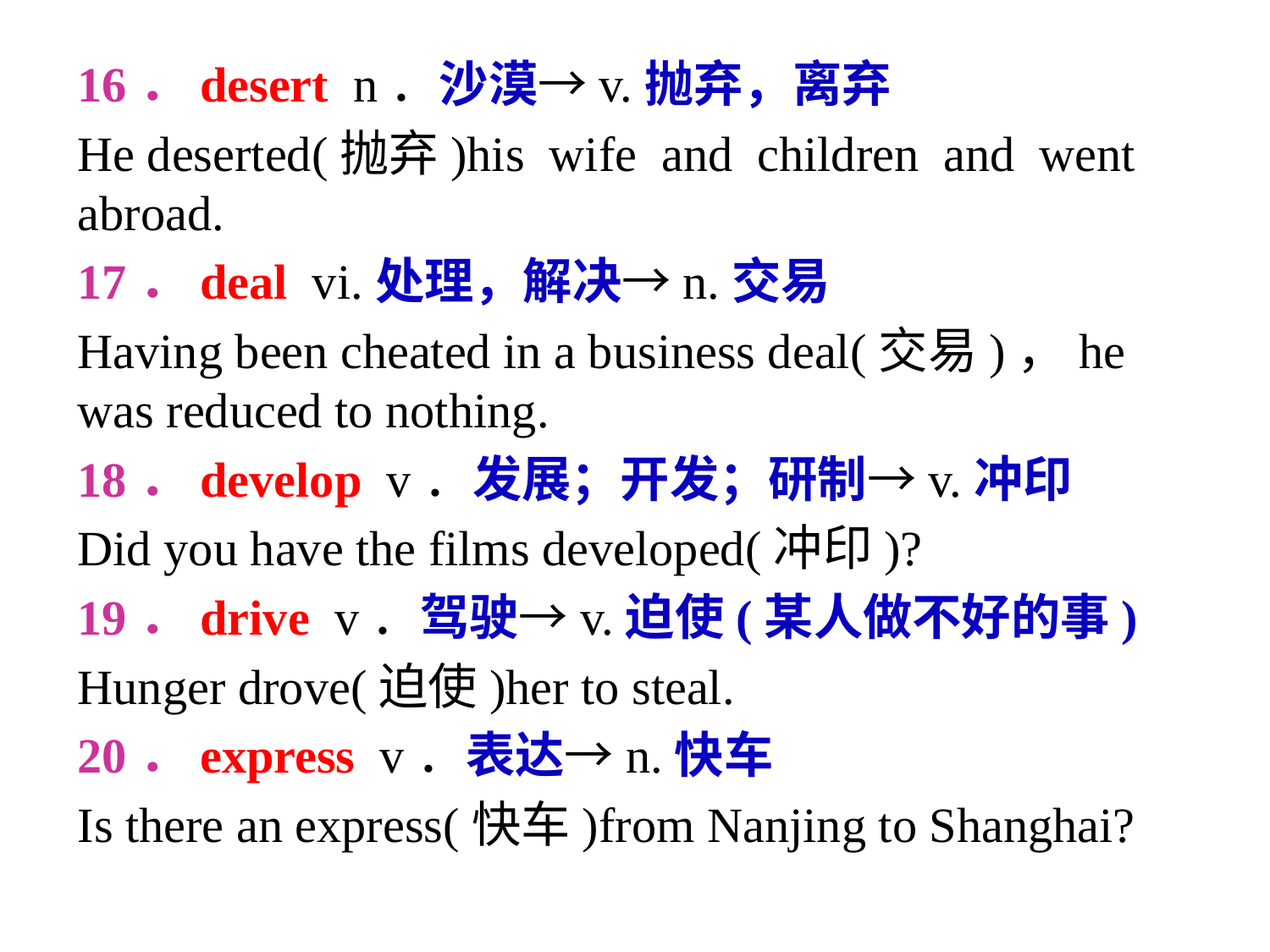

16．desert  n．沙漠→v.抛弃，离弃
He deserted(抛弃)his  wife  and  children  and  went abroad.
17．deal  vi.处理，解决→n.交易
Having been cheated in a business deal(交易)，he was reduced to nothing.
18．develop  v．发展；开发；研制→v.冲印
Did you have the films developed(冲印)?
19．drive  v．驾驶→v.迫使(某人做不好的事)
Hunger drove(迫使)her to steal.
20．express  v．表达→n.快车
Is there an express(快车)from Nanjing to Shanghai?